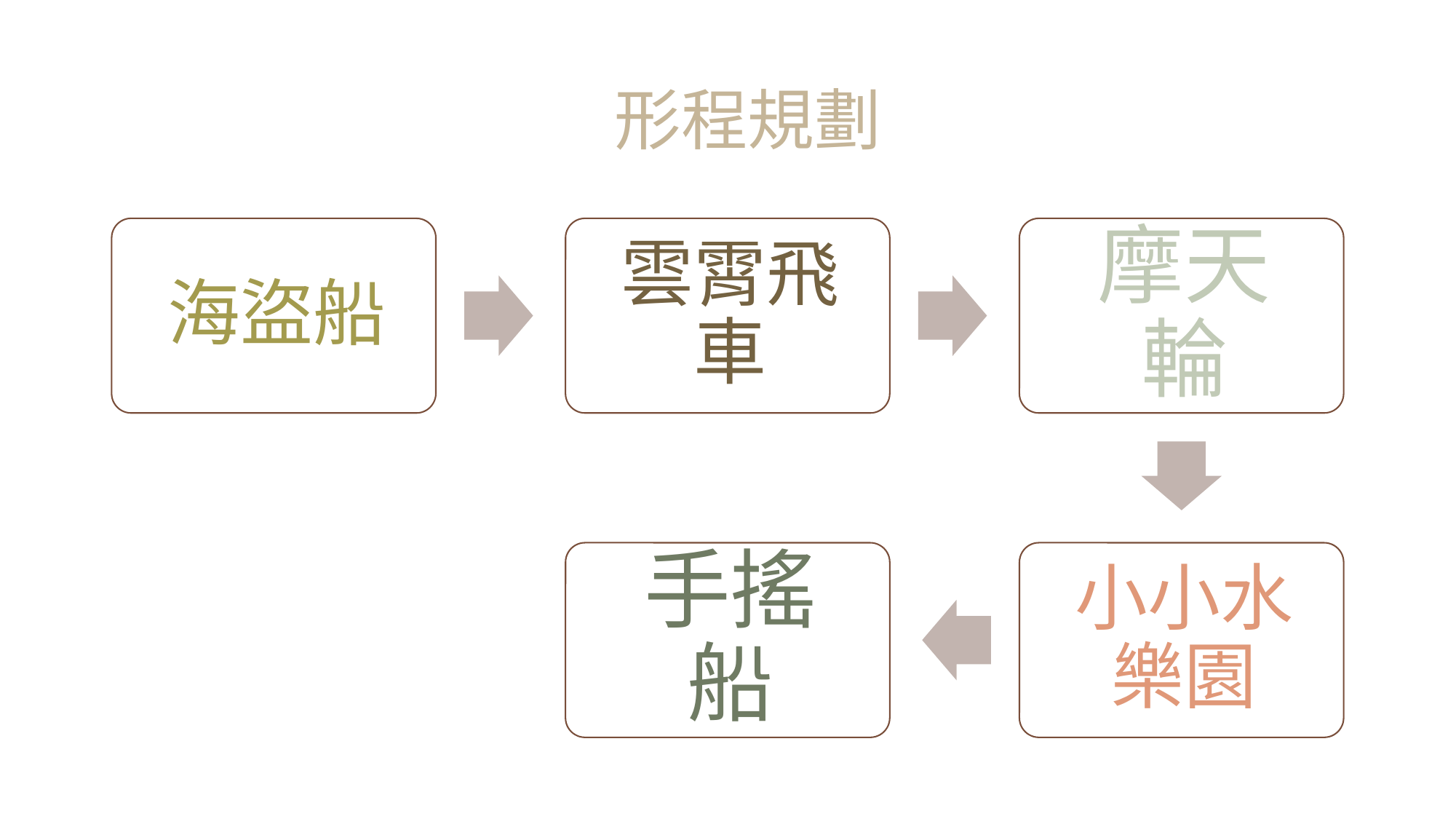

# 形程規劃
海盜船

雲霄飛車

摩天輪

小小水樂園

手搖船